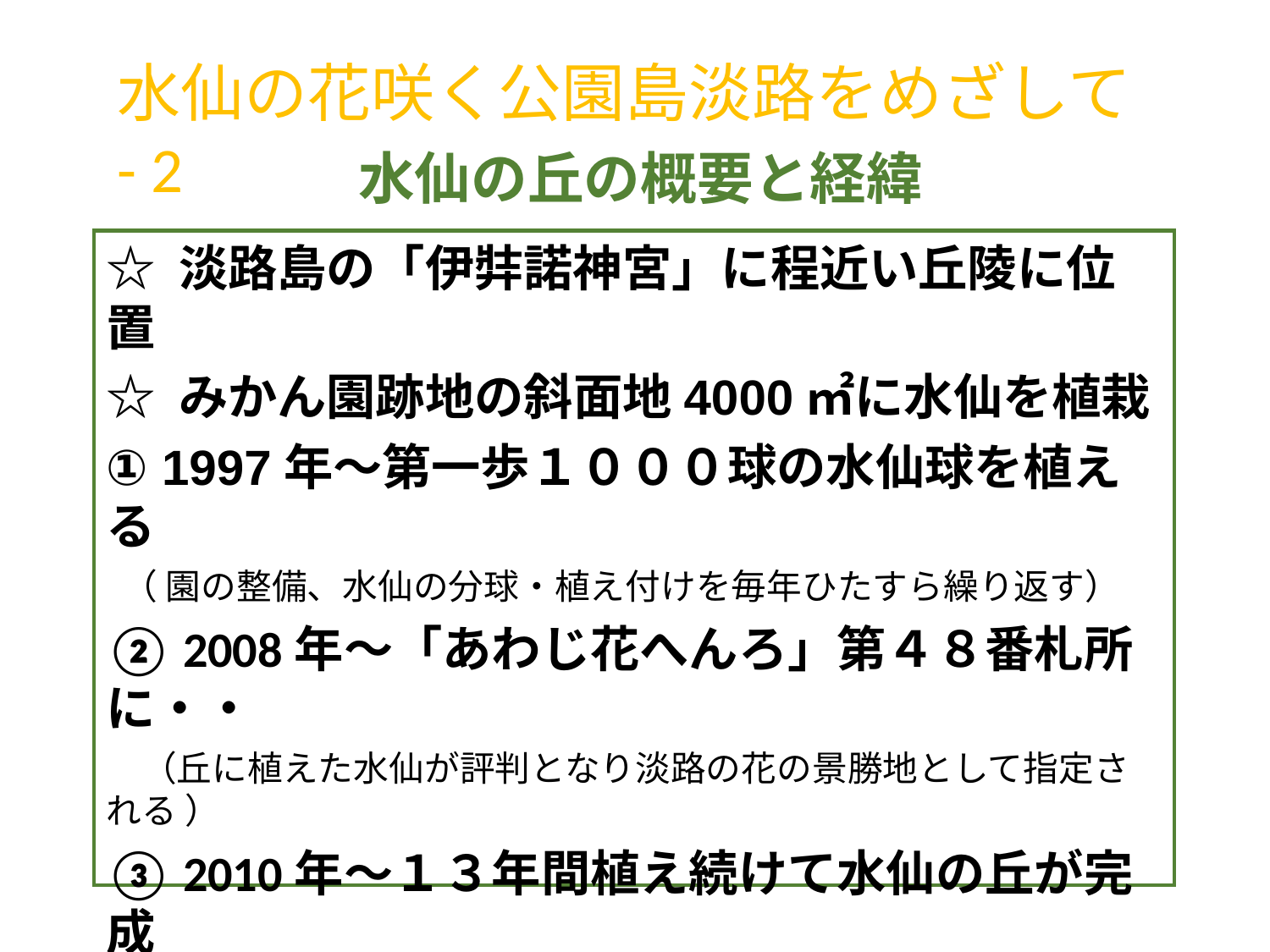

水仙の花咲く公園島淡路をめざして - 2
水仙の丘の概要と経緯
☆ 淡路島の「伊弉諾神宮」に程近い丘陵に位置
☆ みかん園跡地の斜面地4000㎡に水仙を植栽
① 1997年～第一歩１０００球の水仙球を植える
 （ 園の整備、水仙の分球・植え付けを毎年ひたすら繰り返す）
② 2008年～「あわじ花へんろ」第４８番札所に・・
　（丘に植えた水仙が評判となり淡路の花の景勝地として指定される ）
③ 2010年～１３年間植え続けて水仙の丘が完成
　（2012年～テレビ他マスコミに取り上げられ島外からの来園客急増）
④ 2015年～淡路花博１５周年サテライト会場に・・
  （「花づくり交流IN水仙の丘」を開催・・・貸花壇を始めるきっかけとなる）